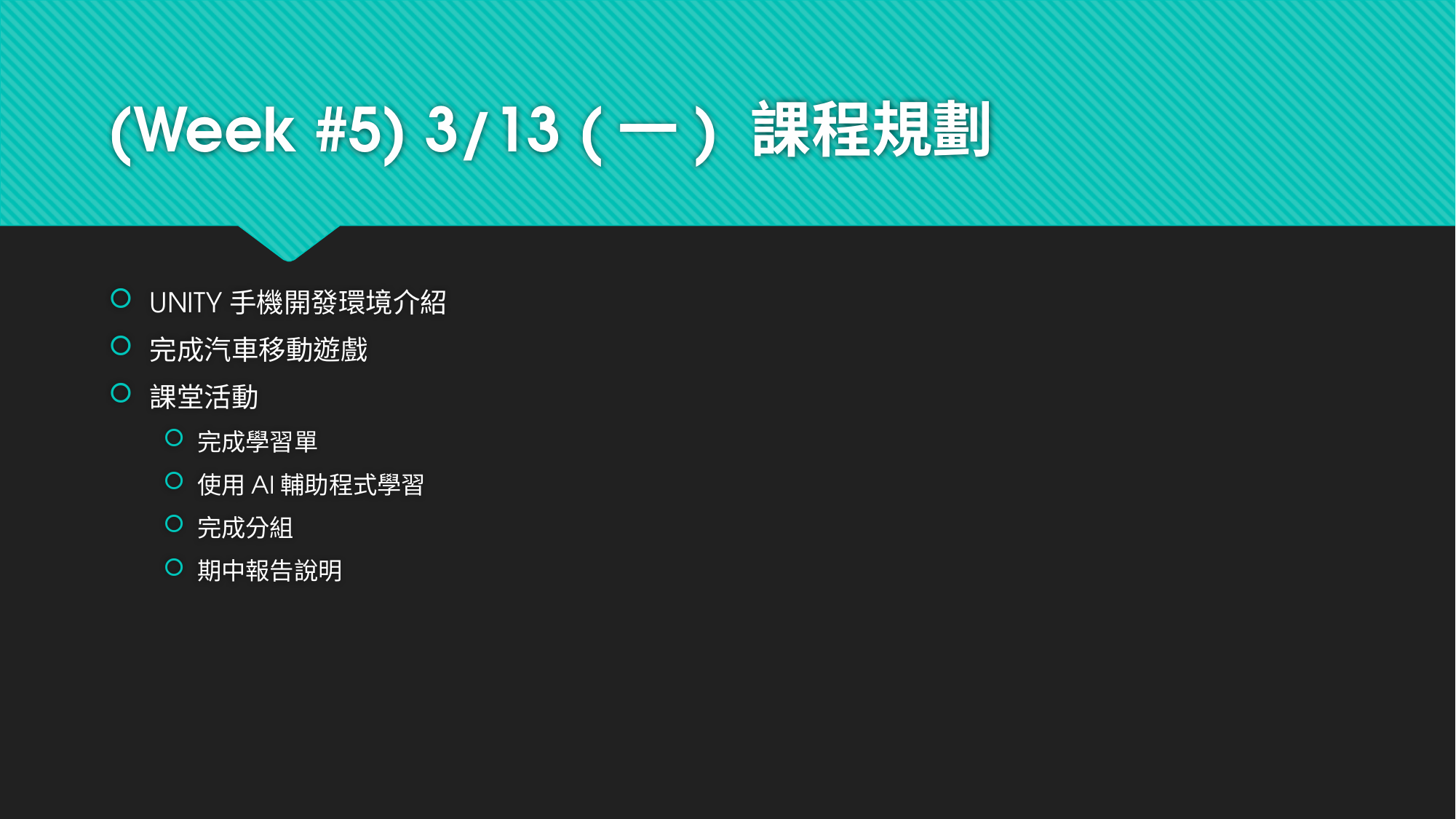

# (Week #5) 3/13 (一) 課程規劃
UNITY手機開發環境介紹
完成汽車移動遊戲
課堂活動
完成學習單
使用AI輔助程式學習
完成分組
期中報告說明